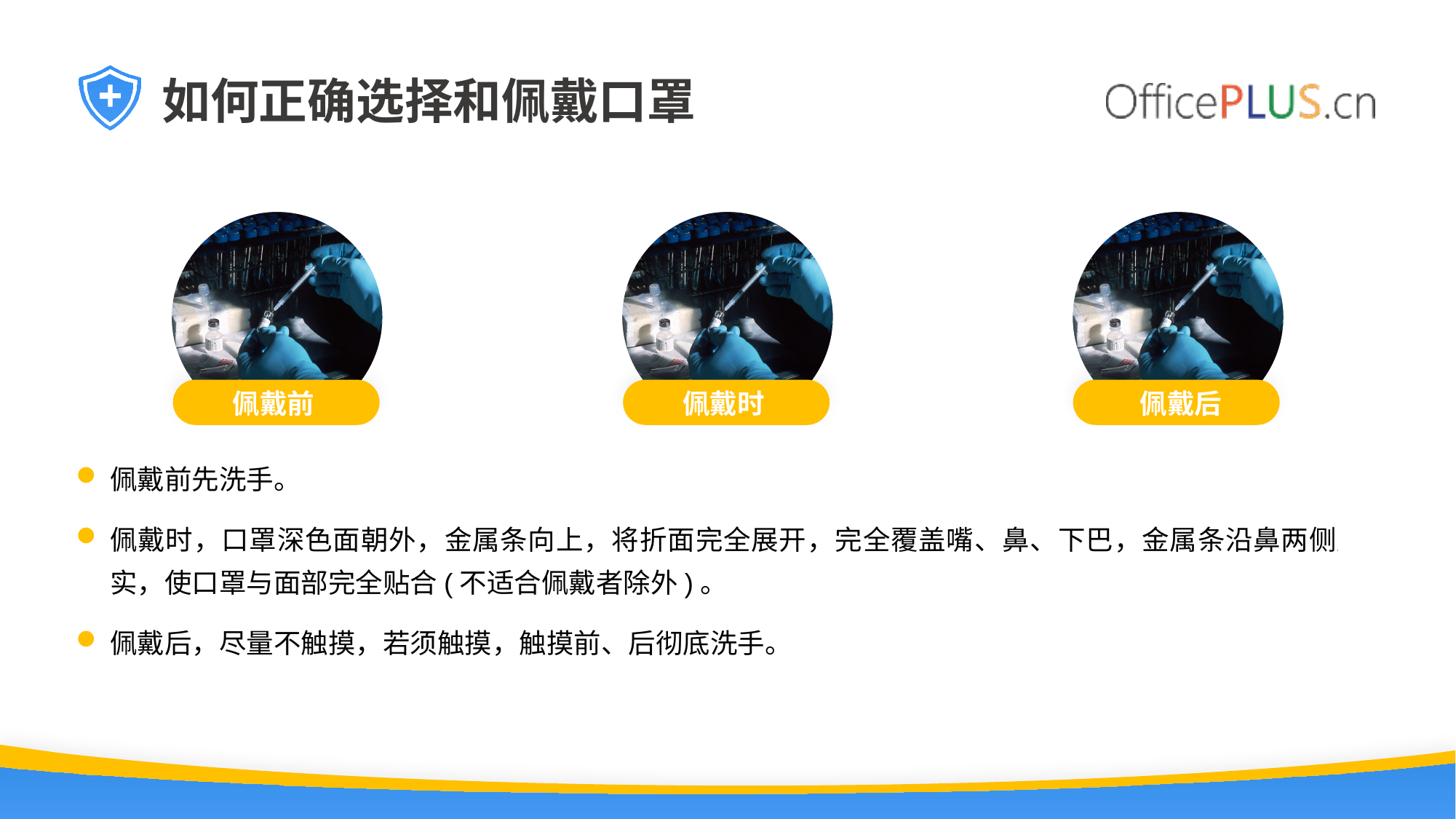

如何正确选择和佩戴口罩

佩戴前
佩戴时
佩戴后
佩戴前先洗手。
佩戴时，口罩深色面朝外，金属条向上，将折面完全展开，完全覆盖嘴、鼻、下巴，金属条沿鼻两侧压实，使口罩与面部完全贴合(不适合佩戴者除外)。
佩戴后，尽量不触摸，若须触摸，触摸前、后彻底洗手。